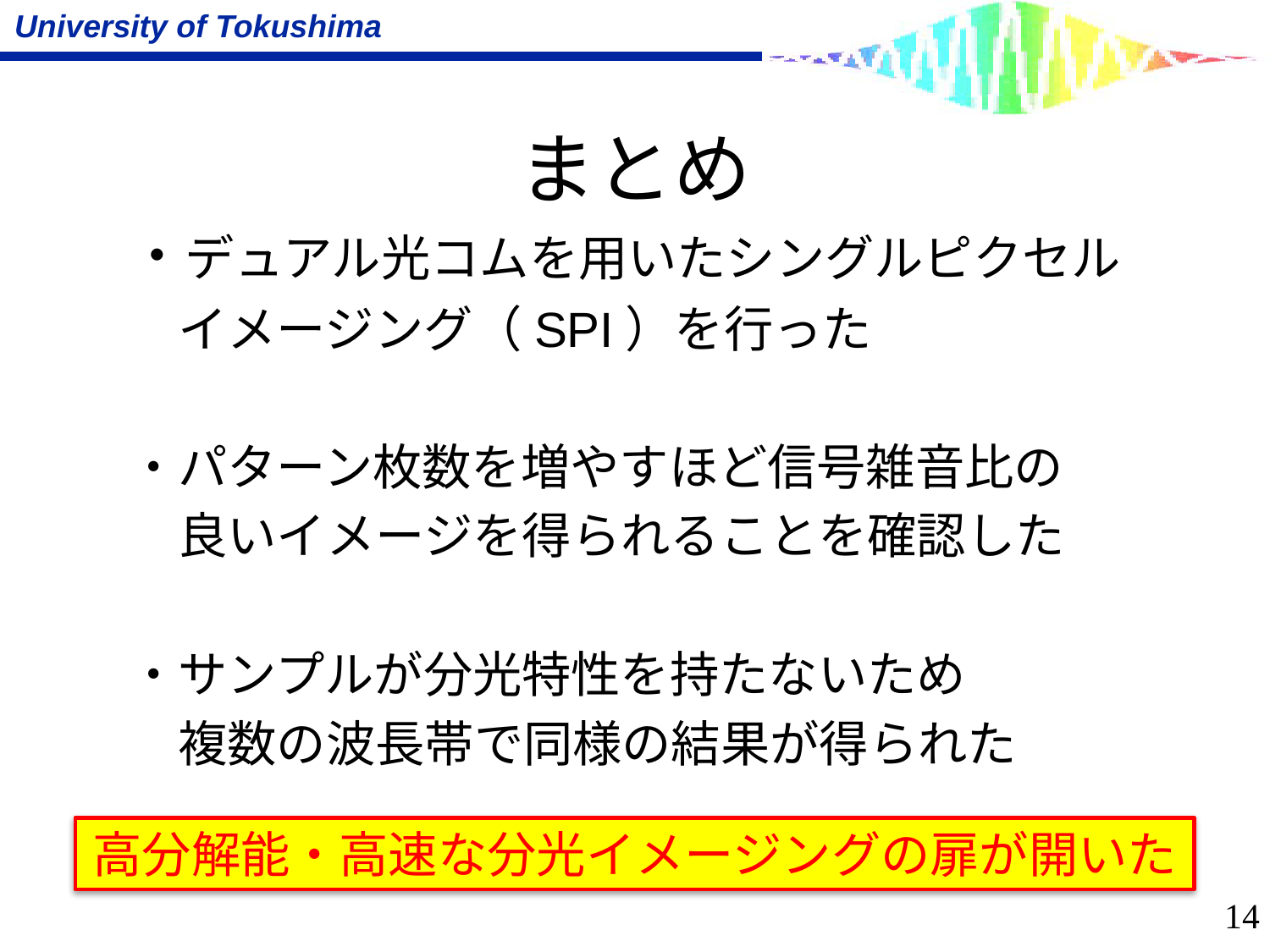

# まとめ
・デュアル光コムを用いたシングルピクセル
　イメージング（SPI）を行った

・パターン枚数を増やすほど信号雑音比の
　良いイメージを得られることを確認した

・サンプルが分光特性を持たないため
　複数の波長帯で同様の結果が得られた

高分解能・高速な分光イメージングの扉が開いた
14